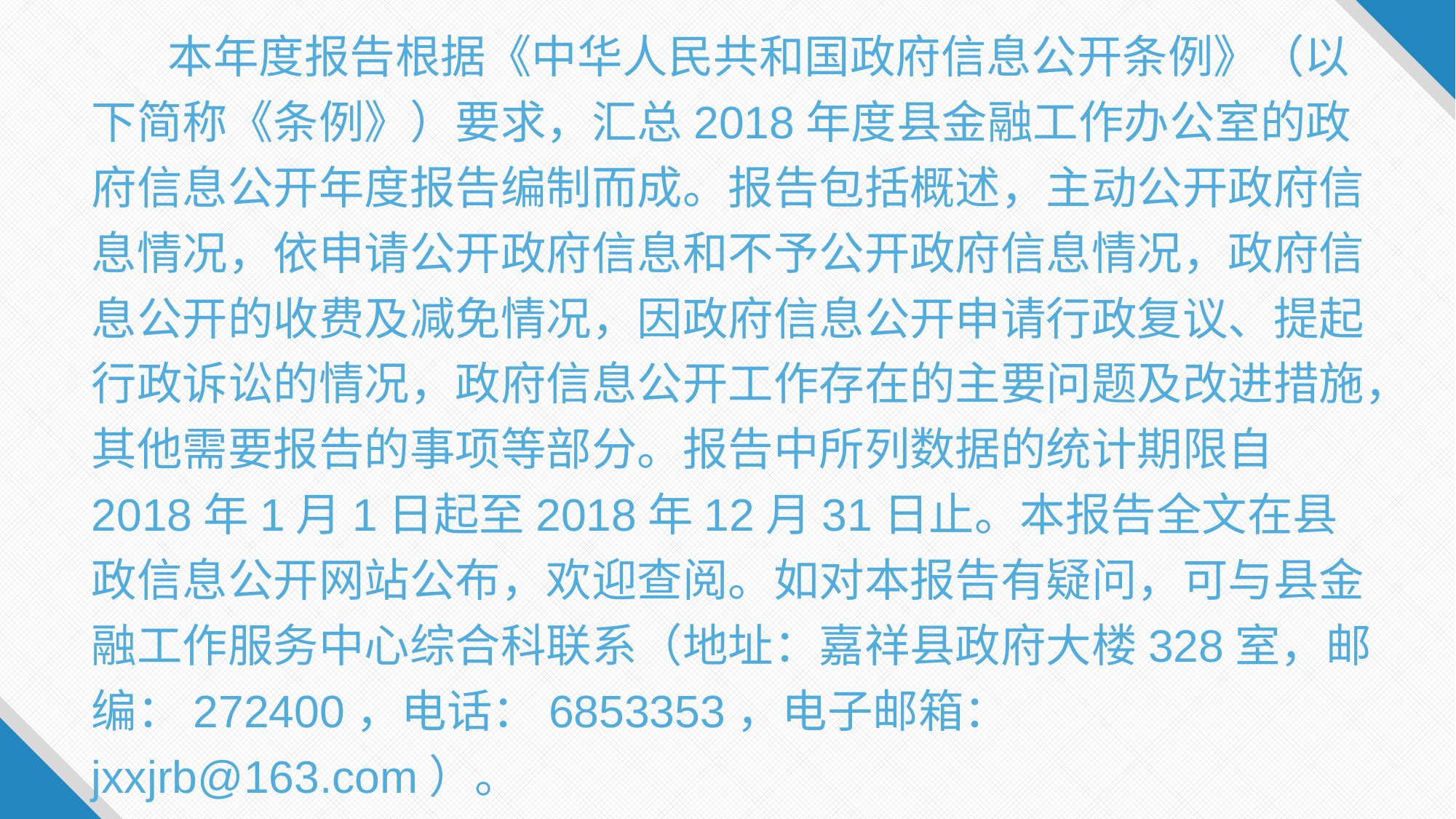

# 本年度报告根据《中华人民共和国政府信息公开条例》（以下简称《条例》）要求，汇总2018年度县金融工作办公室的政府信息公开年度报告编制而成。报告包括概述，主动公开政府信息情况，依申请公开政府信息和不予公开政府信息情况，政府信息公开的收费及减免情况，因政府信息公开申请行政复议、提起行政诉讼的情况，政府信息公开工作存在的主要问题及改进措施，其他需要报告的事项等部分。报告中所列数据的统计期限自2018年1月1日起至2018年12月31日止。本报告全文在县政信息公开网站公布，欢迎查阅。如对本报告有疑问，可与县金融工作服务中心综合科联系（地址：嘉祥县政府大楼328室，邮编：272400，电话：6853353，电子邮箱：jxxjrb@163.com）。